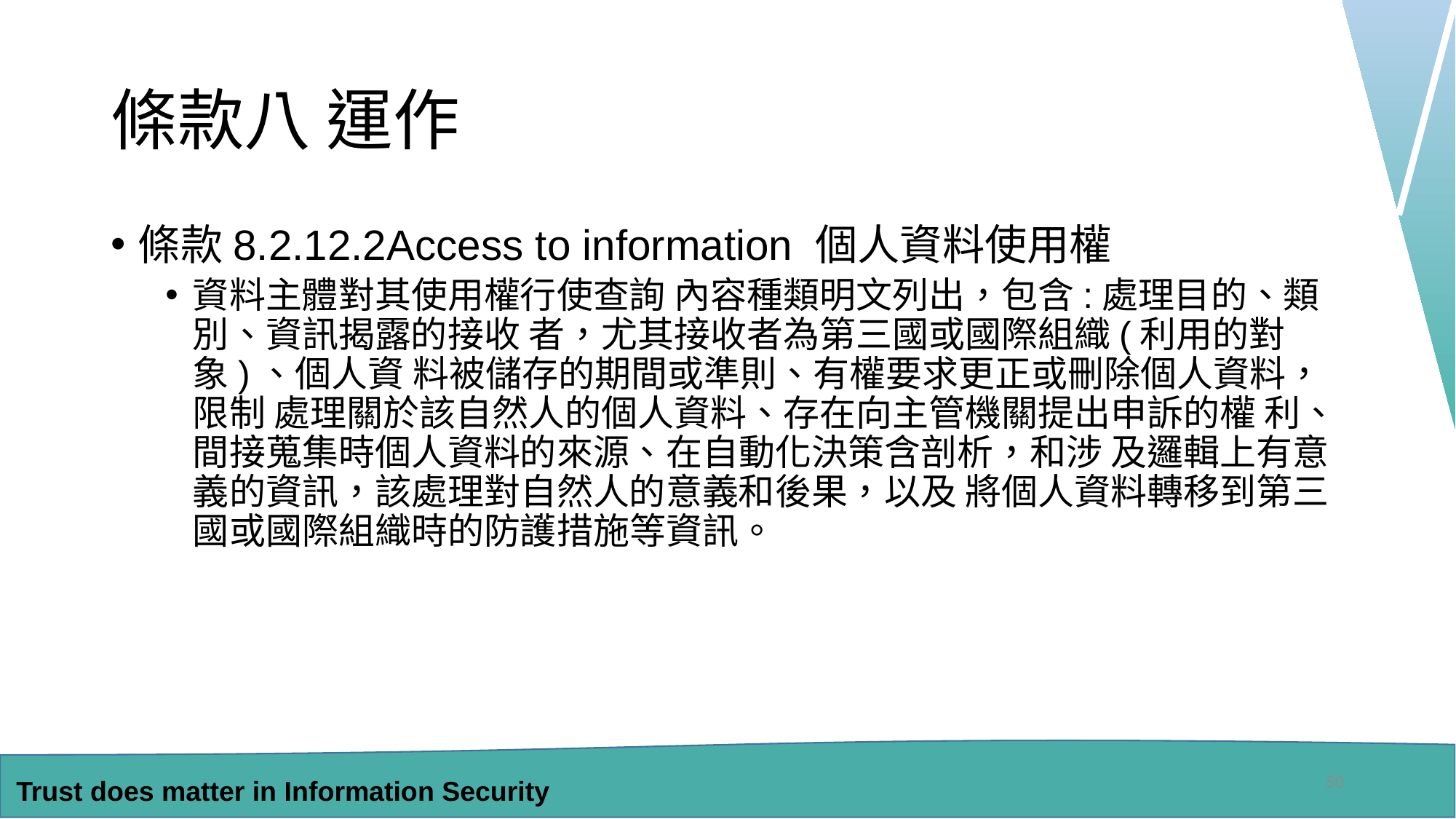

# 條款八 運作
條款8.2.12.2Access to information 個人資料使用權
資料主體對其使用權行使查詢 內容種類明文列出，包含:處理目的、類別、資訊揭露的接收 者，尤其接收者為第三國或國際組織(利用的對象)、個人資 料被儲存的期間或準則、有權要求更正或刪除個人資料，限制 處理關於該自然人的個人資料、存在向主管機關提出申訴的權 利、間接蒐集時個人資料的來源、在自動化決策含剖析，和涉 及邏輯上有意義的資訊，該處理對自然人的意義和後果，以及 將個人資料轉移到第三國或國際組織時的防護措施等資訊。

50